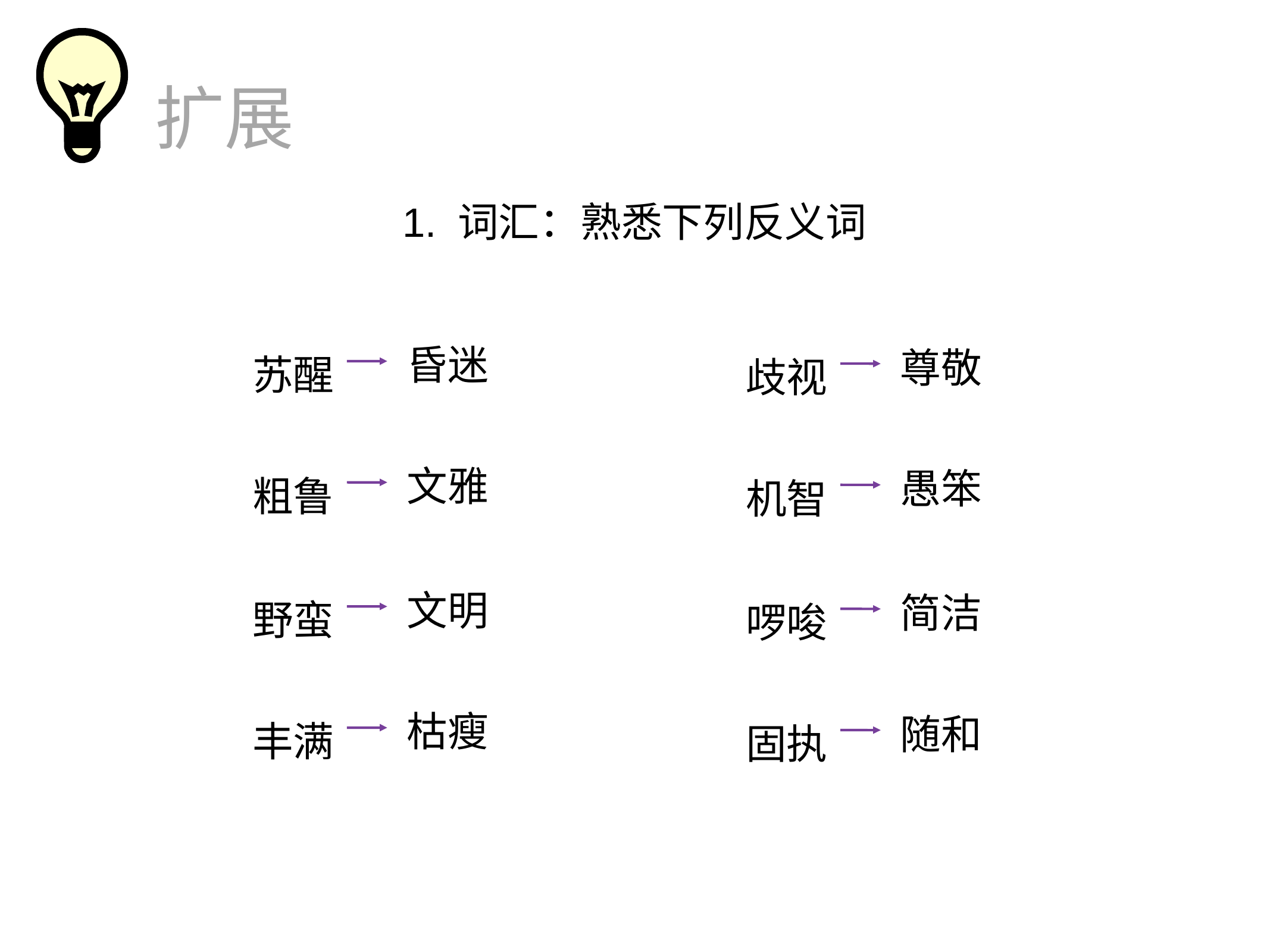

扩展
1. 词汇：熟悉下列反义词
苏醒
昏迷
歧视
尊敬

粗鲁
文雅
机智
愚笨

野蛮
文明
啰唆
简洁

丰满
枯瘦
固执
随和